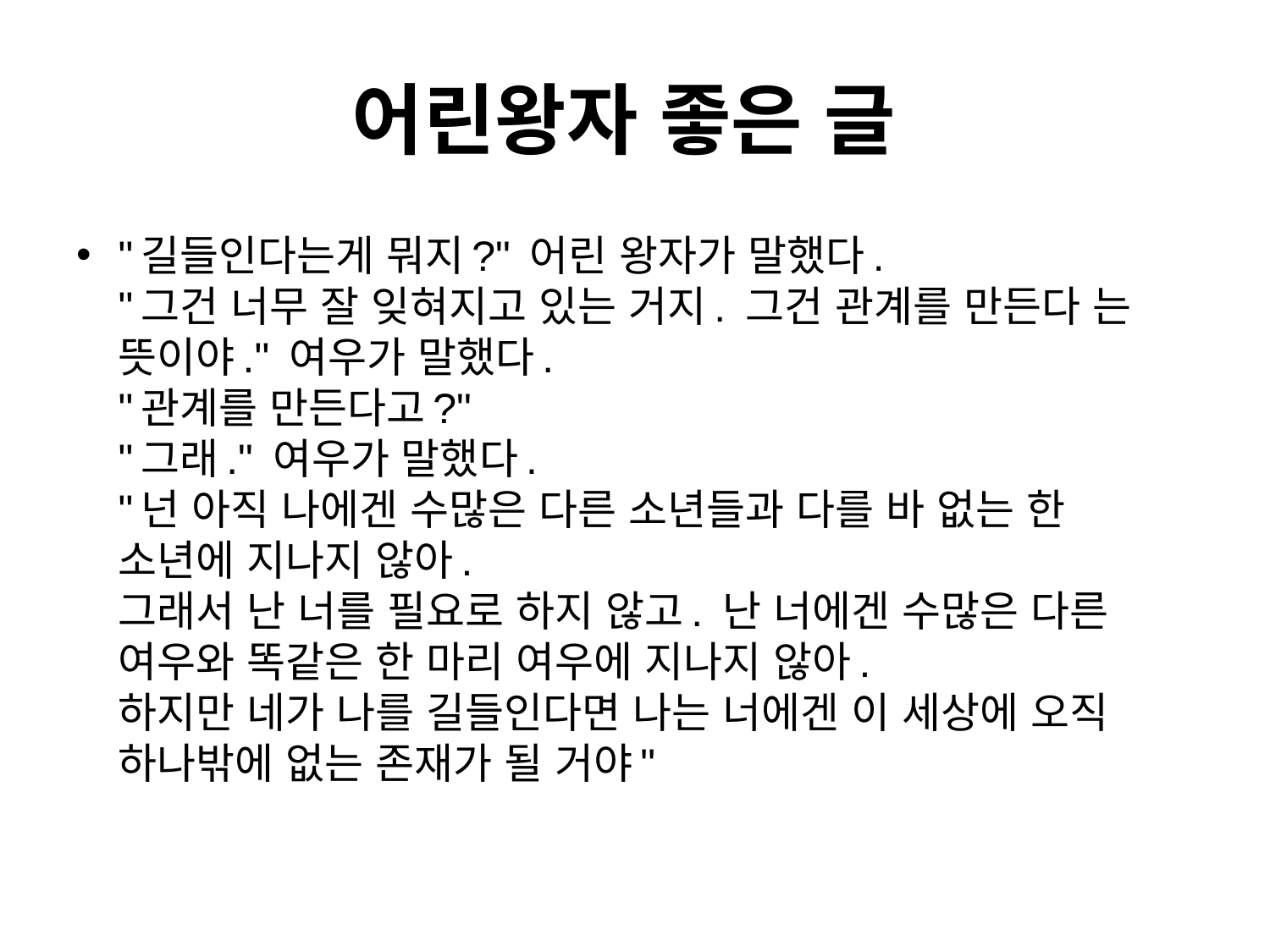

# 어린왕자 좋은 글
"길들인다는게 뭐지?" 어린 왕자가 말했다.
"그건 너무 잘 잊혀지고 있는 거지. 그건 관계를 만든다 는 뜻이야." 여우가 말했다.
"관계를 만든다고?"
"그래." 여우가 말했다.
"넌 아직 나에겐 수많은 다른 소년들과 다를 바 없는 한 소년에 지나지 않아.
그래서 난 너를 필요로 하지 않고. 난 너에겐 수많은 다른 여우와 똑같은 한 마리 여우에 지나지 않아.
하지만 네가 나를 길들인다면 나는 너에겐 이 세상에 오직 하나밖에 없는 존재가 될 거야"